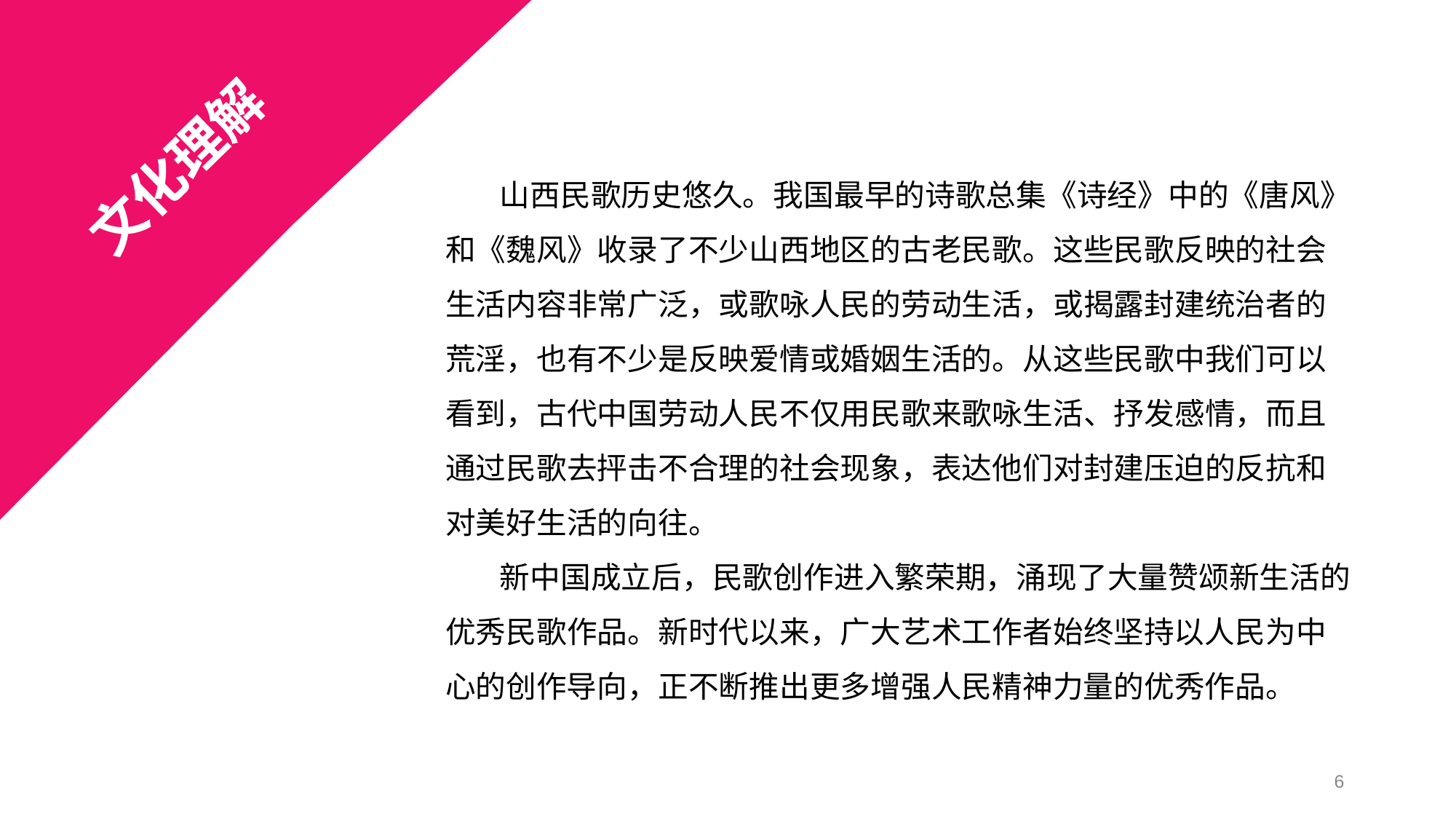

文化理解
       山西民歌历史悠久。我国最早的诗歌总集《诗经》中的《唐风》和《魏风》收录了不少山西地区的古老民歌。这些民歌反映的社会生活内容非常广泛，或歌咏人民的劳动生活，或揭露封建统治者的荒淫，也有不少是反映爱情或婚姻生活的。从这些民歌中我们可以看到，古代中国劳动人民不仅用民歌来歌咏生活、抒发感情，而且通过民歌去抨击不合理的社会现象，表达他们对封建压迫的反抗和对美好生活的向往。
       新中国成立后，民歌创作进入繁荣期，涌现了大量赞颂新生活的优秀民歌作品。新时代以来，广大艺术工作者始终坚持以人民为中心的创作导向，正不断推出更多增强人民精神力量的优秀作品。
聆听
思考
6